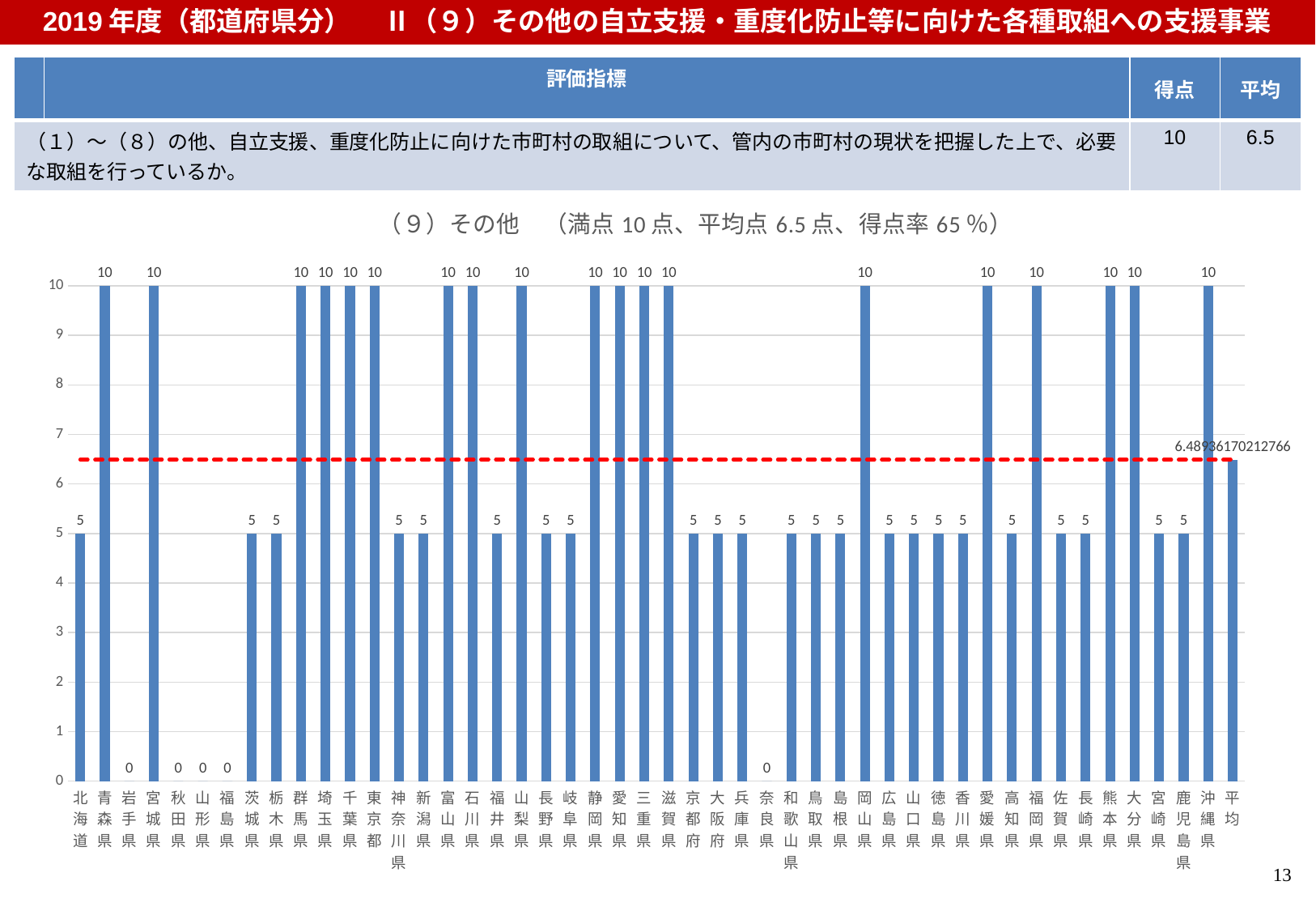

2019年度（都道府県分） 　Ⅱ（９）その他の自立支援・重度化防止等に向けた各種取組への支援事業
|  | 評価指標 | 得点 | 平均 |
| --- | --- | --- | --- |
| （１）～（８）の他、自立支援、重度化防止に向けた市町村の取組について、管内の市町村の現状を把握した上で、必要な取組を行っているか。 |  | 10 | 6.5 |

### Chart: （９）その他　（満点10点、平均点6.5点、得点率65％）

| Category | 合計 | 平均 |
|---|---|---|
| 北海道 | 5.0 | 6.48936170212766 |
| 青森県 | 10.0 | 6.48936170212766 |
| 岩手県 | 0.0 | 6.48936170212766 |
| 宮城県 | 10.0 | 6.48936170212766 |
| 秋田県 | 0.0 | 6.48936170212766 |
| 山形県 | 0.0 | 6.48936170212766 |
| 福島県 | 0.0 | 6.48936170212766 |
| 茨城県 | 5.0 | 6.48936170212766 |
| 栃木県 | 5.0 | 6.48936170212766 |
| 群馬県 | 10.0 | 6.48936170212766 |
| 埼玉県 | 10.0 | 6.48936170212766 |
| 千葉県 | 10.0 | 6.48936170212766 |
| 東京都 | 10.0 | 6.48936170212766 |
| 神奈川県 | 5.0 | 6.48936170212766 |
| 新潟県 | 5.0 | 6.48936170212766 |
| 富山県 | 10.0 | 6.48936170212766 |
| 石川県 | 10.0 | 6.48936170212766 |
| 福井県 | 5.0 | 6.48936170212766 |
| 山梨県 | 10.0 | 6.48936170212766 |
| 長野県 | 5.0 | 6.48936170212766 |
| 岐阜県 | 5.0 | 6.48936170212766 |
| 静岡県 | 10.0 | 6.48936170212766 |
| 愛知県 | 10.0 | 6.48936170212766 |
| 三重県 | 10.0 | 6.48936170212766 |
| 滋賀県 | 10.0 | 6.48936170212766 |
| 京都府 | 5.0 | 6.48936170212766 |
| 大阪府 | 5.0 | 6.48936170212766 |
| 兵庫県 | 5.0 | 6.48936170212766 |
| 奈良県 | 0.0 | 6.48936170212766 |
| 和歌山県 | 5.0 | 6.48936170212766 |
| 鳥取県 | 5.0 | 6.48936170212766 |
| 島根県 | 5.0 | 6.48936170212766 |
| 岡山県 | 10.0 | 6.48936170212766 |
| 広島県 | 5.0 | 6.48936170212766 |
| 山口県 | 5.0 | 6.48936170212766 |
| 徳島県 | 5.0 | 6.48936170212766 |
| 香川県 | 5.0 | 6.48936170212766 |
| 愛媛県 | 10.0 | 6.48936170212766 |
| 高知県 | 5.0 | 6.48936170212766 |
| 福岡県 | 10.0 | 6.48936170212766 |
| 佐賀県 | 5.0 | 6.48936170212766 |
| 長崎県 | 5.0 | 6.48936170212766 |
| 熊本県 | 10.0 | 6.48936170212766 |
| 大分県 | 10.0 | 6.48936170212766 |
| 宮崎県 | 5.0 | 6.48936170212766 |
| 鹿児島県 | 5.0 | 6.48936170212766 |
| 沖縄県 | 10.0 | 6.48936170212766 |
| 平均 | 6.48936170212766 | 6.48936170212766 |
13